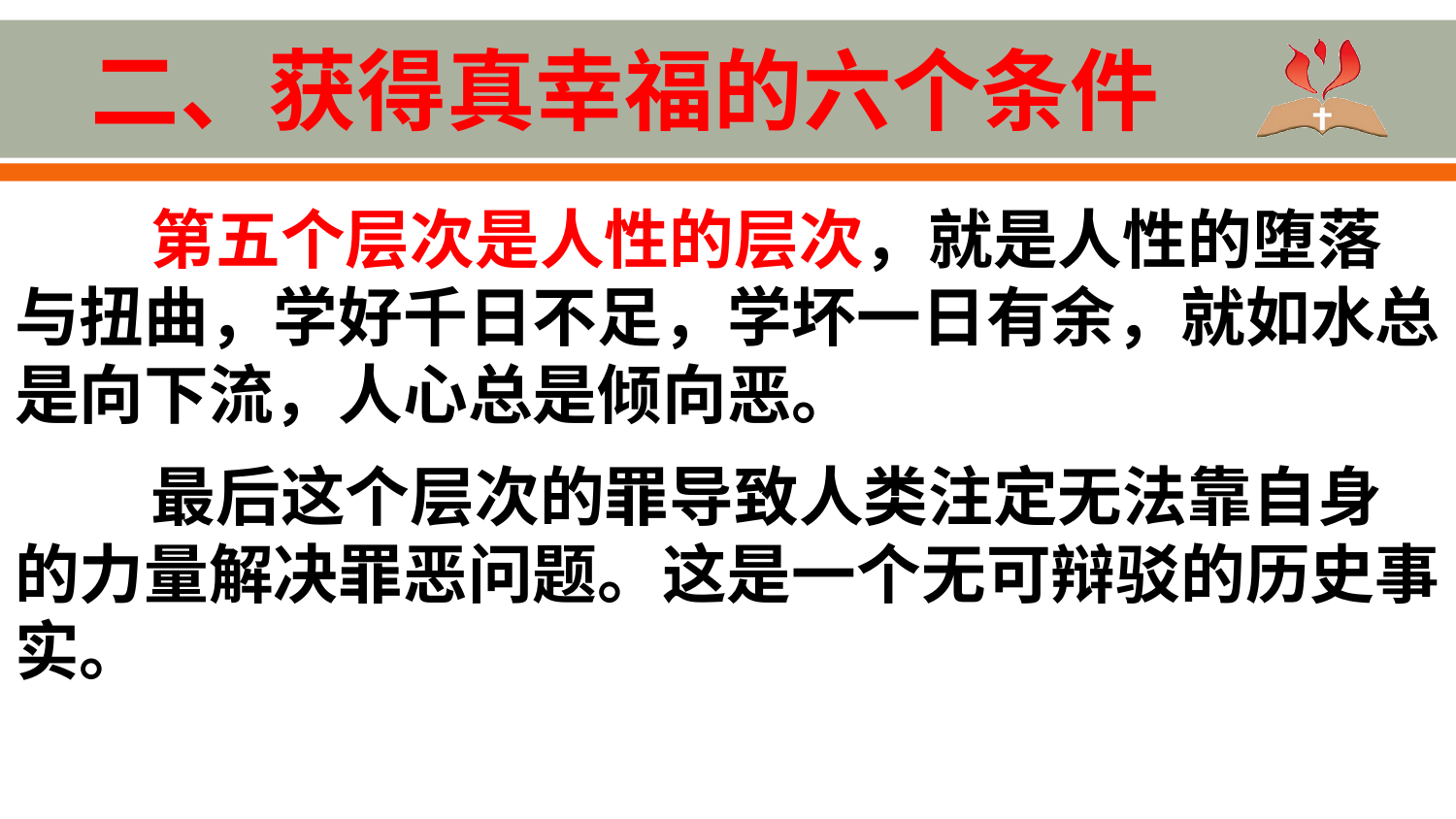

# 二、获得真幸福的六个条件
第五个层次是人性的层次，就是人性的堕落与扭曲，学好千日不足，学坏一日有余，就如水总是向下流，人心总是倾向恶。
最后这个层次的罪导致人类注定无法靠自身的力量解决罪恶问题。这是一个无可辩驳的历史事实。